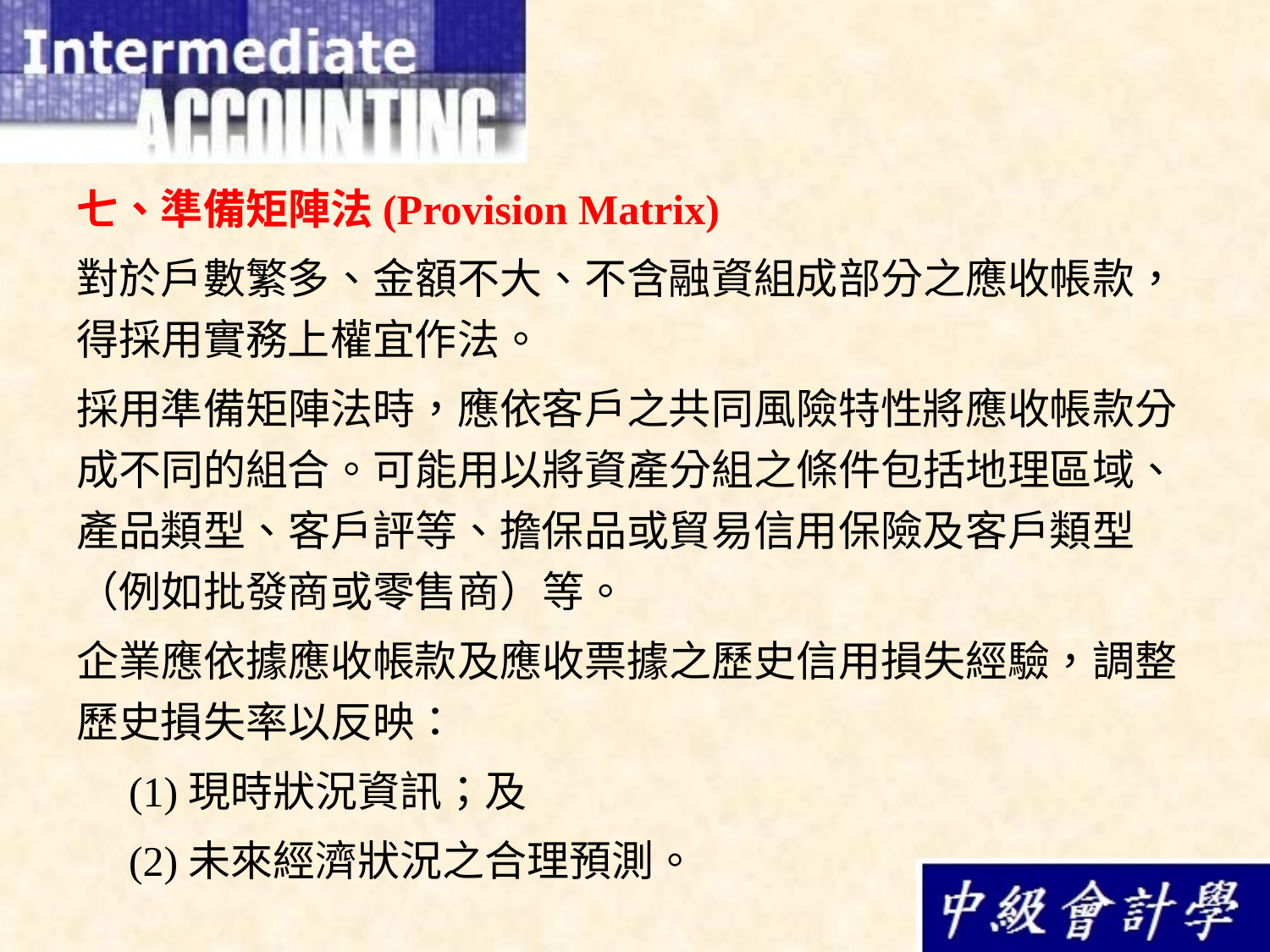

七、準備矩陣法(Provision Matrix)
對於戶數繁多、金額不大、不含融資組成部分之應收帳款，得採用實務上權宜作法。
採用準備矩陣法時，應依客戶之共同風險特性將應收帳款分成不同的組合。可能用以將資產分組之條件包括地理區域、產品類型、客戶評等、擔保品或貿易信用保險及客戶類型（例如批發商或零售商）等。
企業應依據應收帳款及應收票據之歷史信用損失經驗，調整歷史損失率以反映：
　(1)現時狀況資訊；及
　(2)未來經濟狀況之合理預測。